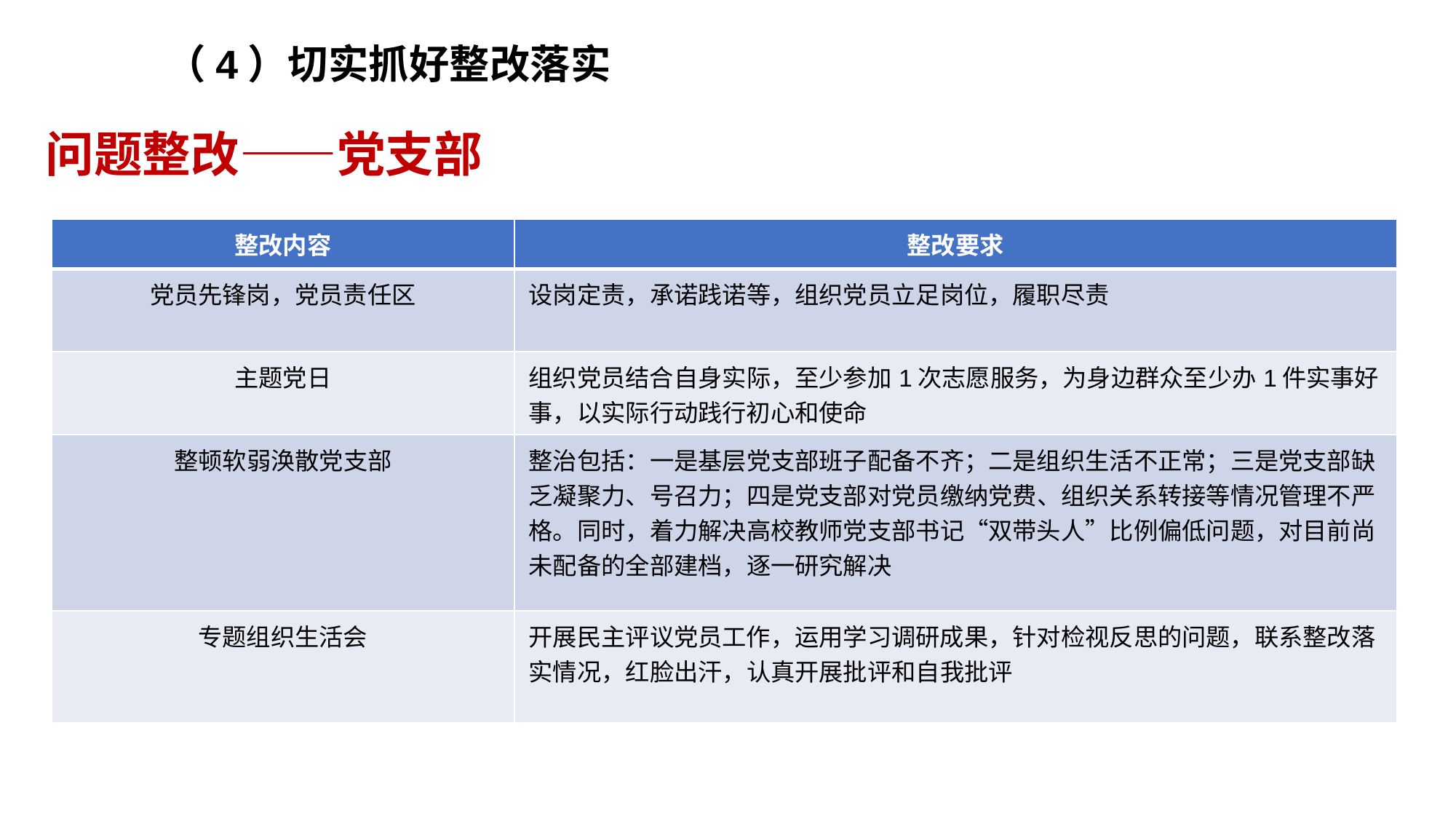

（4）切实抓好整改落实
问题整改——党支部
| 整改内容 | 整改要求 |
| --- | --- |
| 党员先锋岗，党员责任区 | 设岗定责，承诺践诺等，组织党员立足岗位，履职尽责 |
| 主题党日 | 组织党员结合自身实际，至少参加1次志愿服务，为身边群众至少办1件实事好事，以实际行动践行初心和使命 |
| 整顿软弱涣散党支部 | 整治包括：一是基层党支部班子配备不齐；二是组织生活不正常；三是党支部缺乏凝聚力、号召力；四是党支部对党员缴纳党费、组织关系转接等情况管理不严格。同时，着力解决高校教师党支部书记“双带头人”比例偏低问题，对目前尚未配备的全部建档，逐一研究解决 |
| 专题组织生活会 | 开展民主评议党员工作，运用学习调研成果，针对检视反思的问题，联系整改落实情况，红脸出汗，认真开展批评和自我批评 |